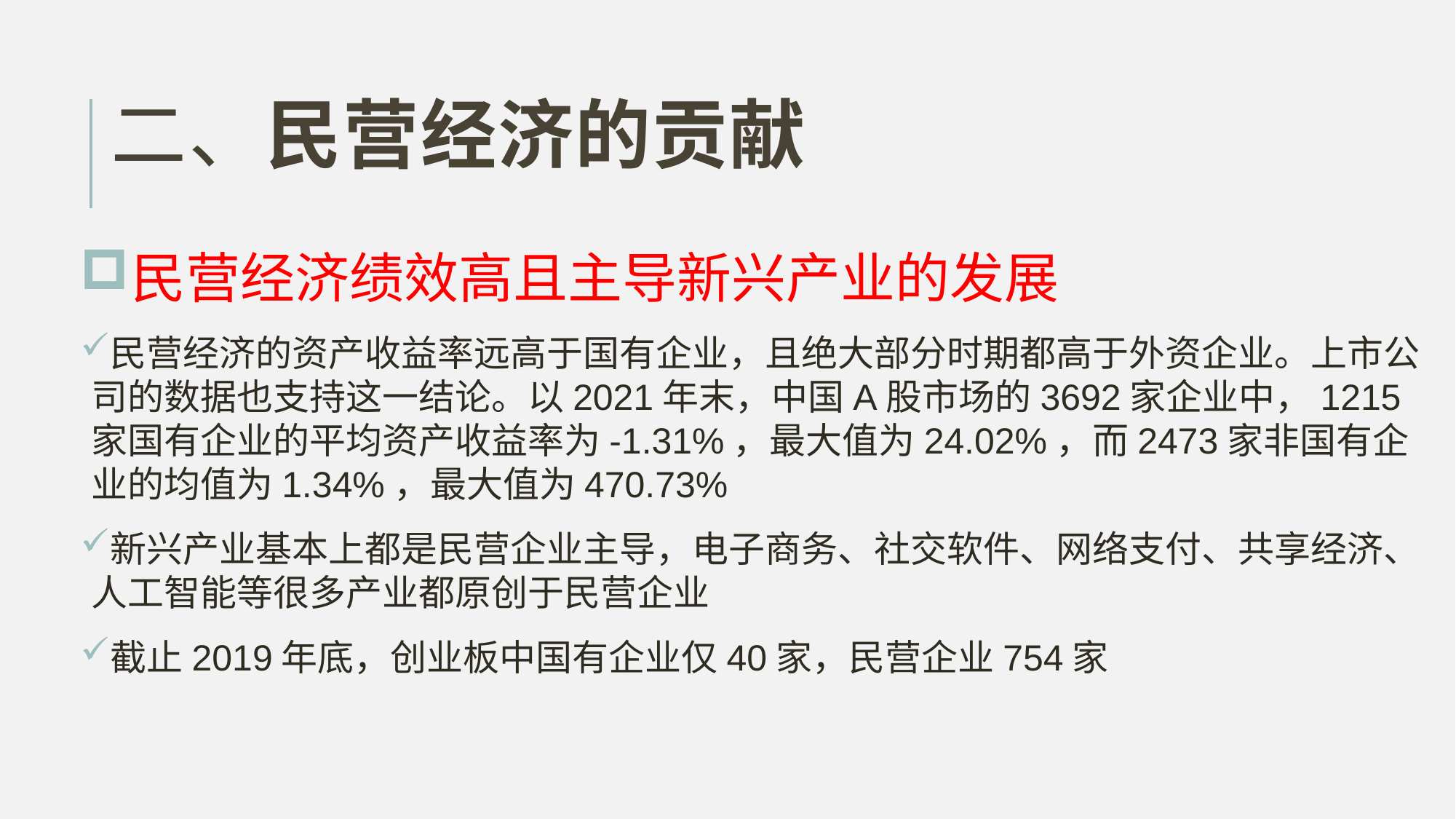

# 二、民营经济的贡献
民营经济绩效高且主导新兴产业的发展
民营经济的资产收益率远高于国有企业，且绝大部分时期都高于外资企业。上市公司的数据也支持这一结论。以2021年末，中国A股市场的3692家企业中，1215家国有企业的平均资产收益率为-1.31%，最大值为24.02%，而2473家非国有企业的均值为1.34%，最大值为470.73%
新兴产业基本上都是民营企业主导，电子商务、社交软件、网络支付、共享经济、人工智能等很多产业都原创于民营企业
截止2019年底，创业板中国有企业仅40家，民营企业754家